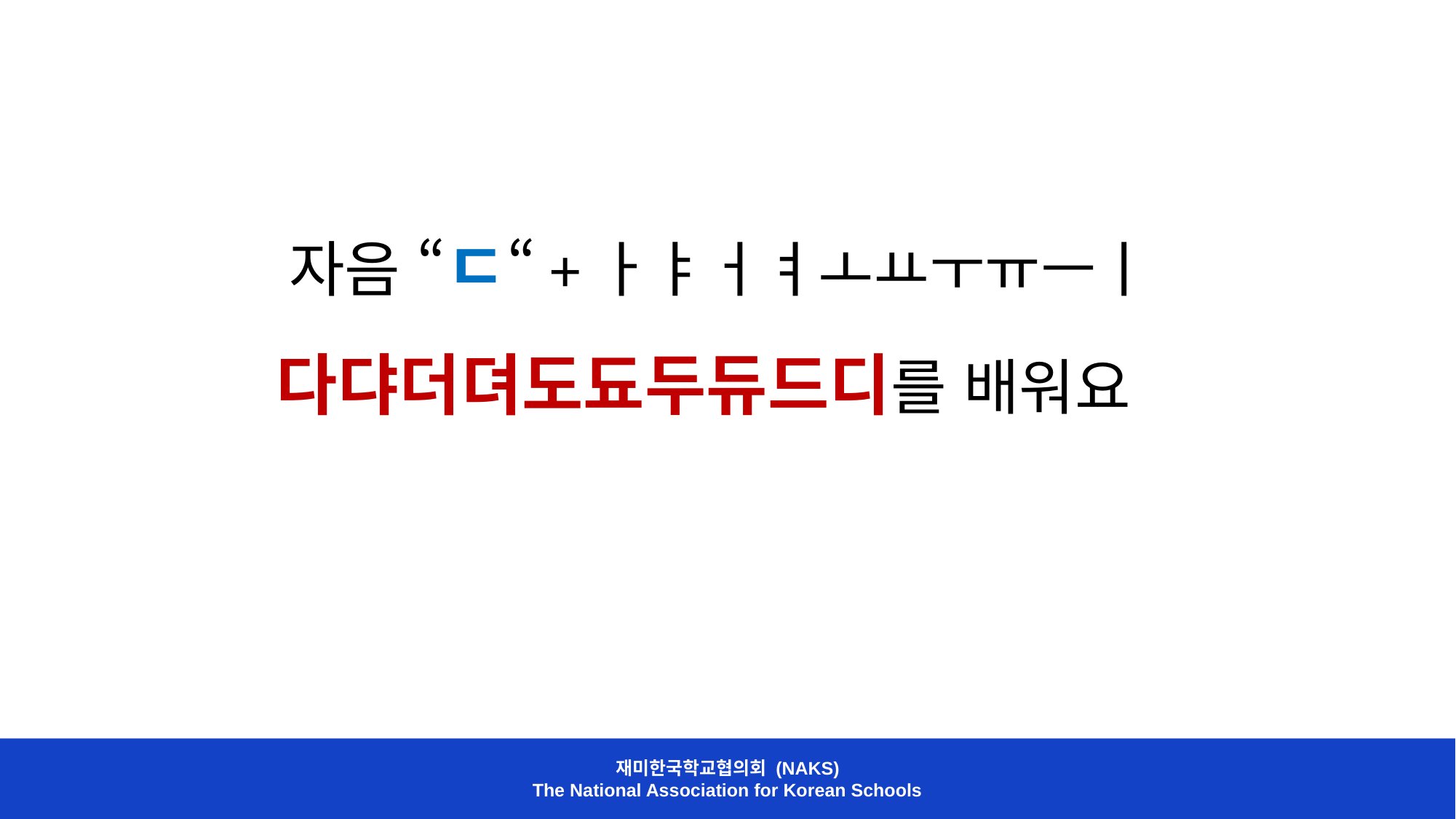

자음 “ㄷ“+ㅏㅑㅓㅕㅗㅛㅜㅠㅡㅣ
다댜더뎌도됴두듀드디를 배워요
재미한국학교협의회 (NAKS)
The National Association for Korean Schools